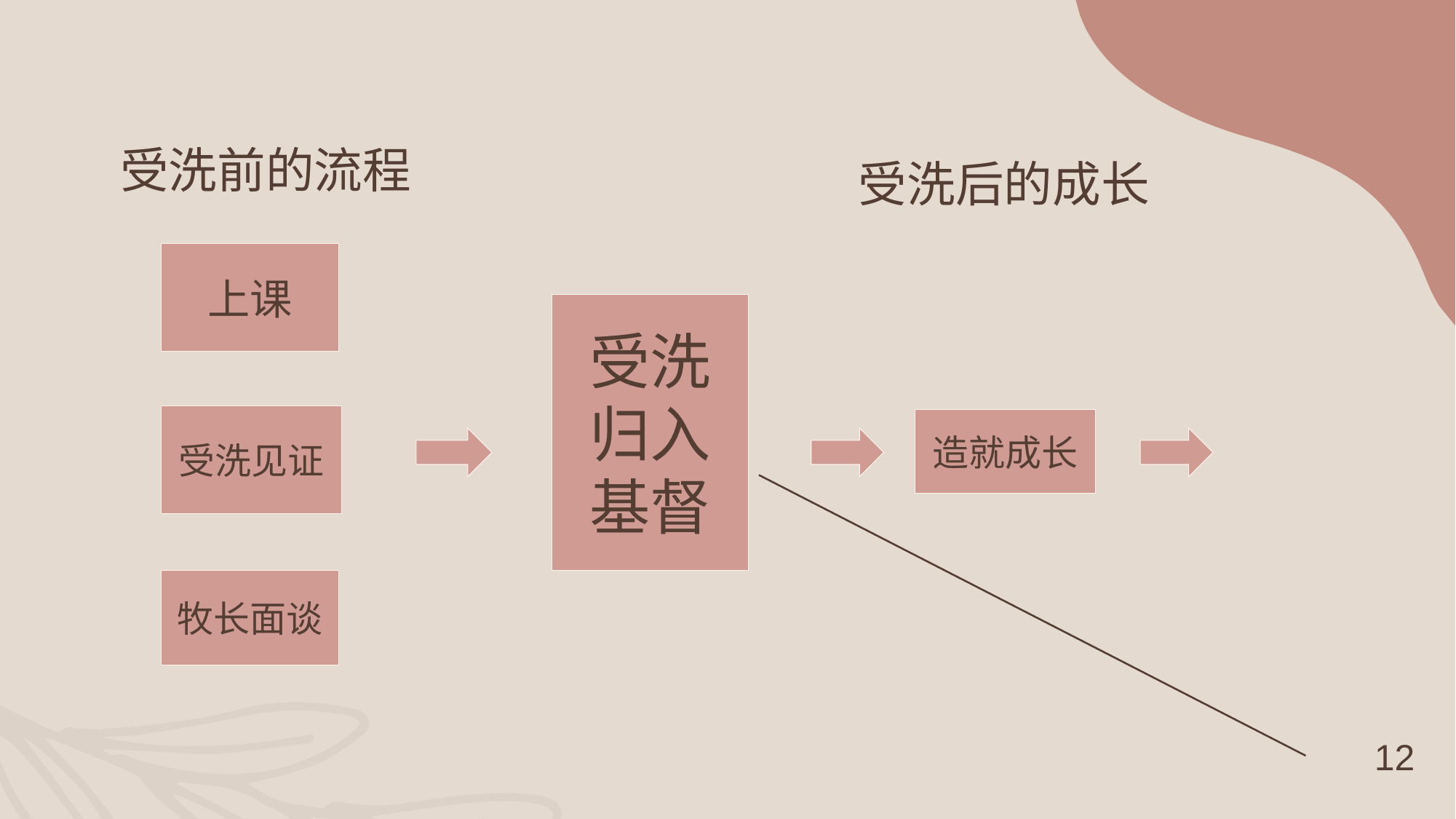

# 受洗前的流程
受洗后的成长
上课
受洗归入基督
受洗见证
造就成长

牧长面谈
12